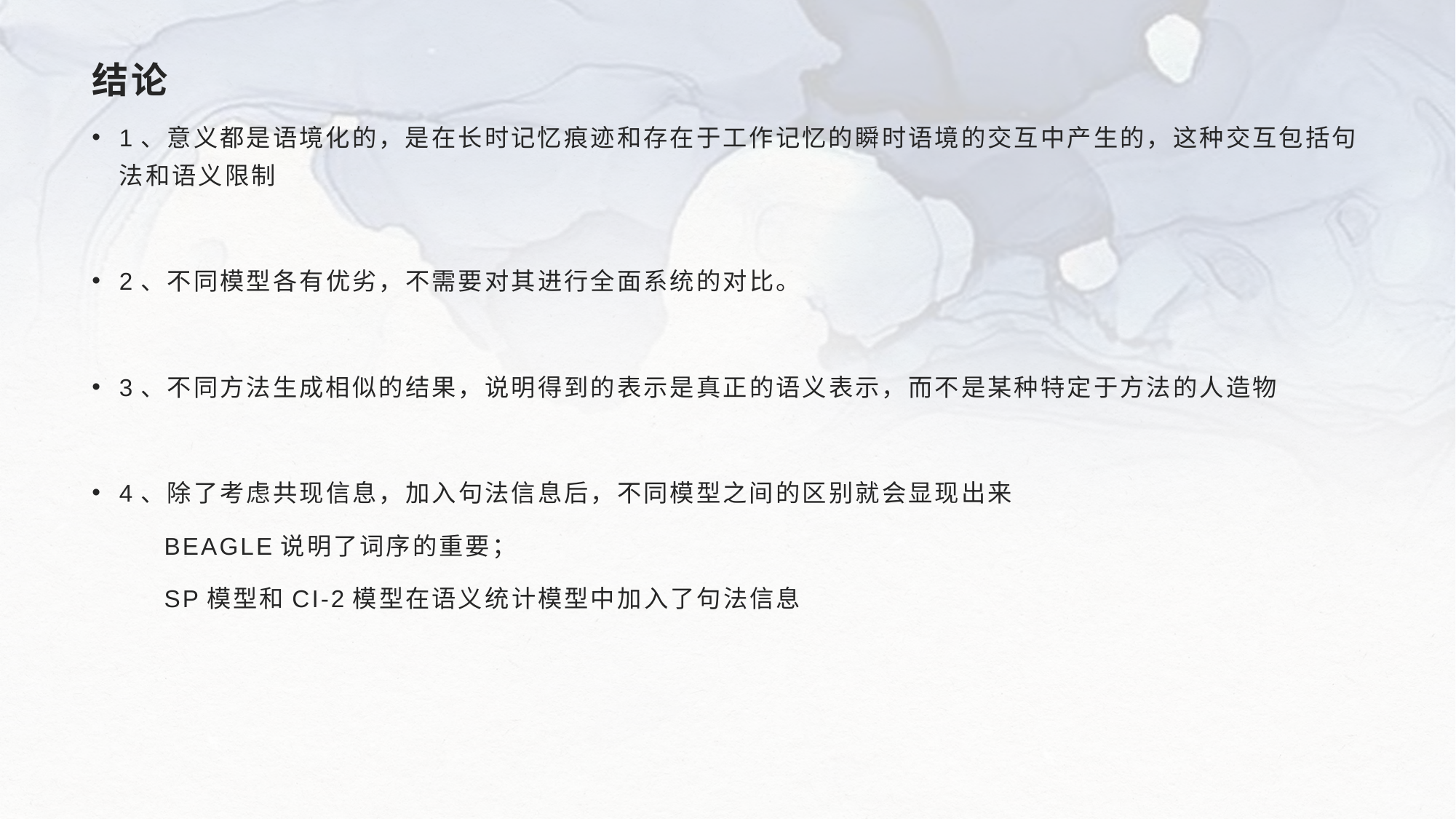

# 结论
1、意义都是语境化的，是在长时记忆痕迹和存在于工作记忆的瞬时语境的交互中产生的，这种交互包括句法和语义限制

2、不同模型各有优劣，不需要对其进行全面系统的对比。

3、不同方法生成相似的结果，说明得到的表示是真正的语义表示，而不是某种特定于方法的人造物

4、除了考虑共现信息，加入句法信息后，不同模型之间的区别就会显现出来
        BEAGLE说明了词序的重要；
        SP模型和CI-2模型在语义统计模型中加入了句法信息